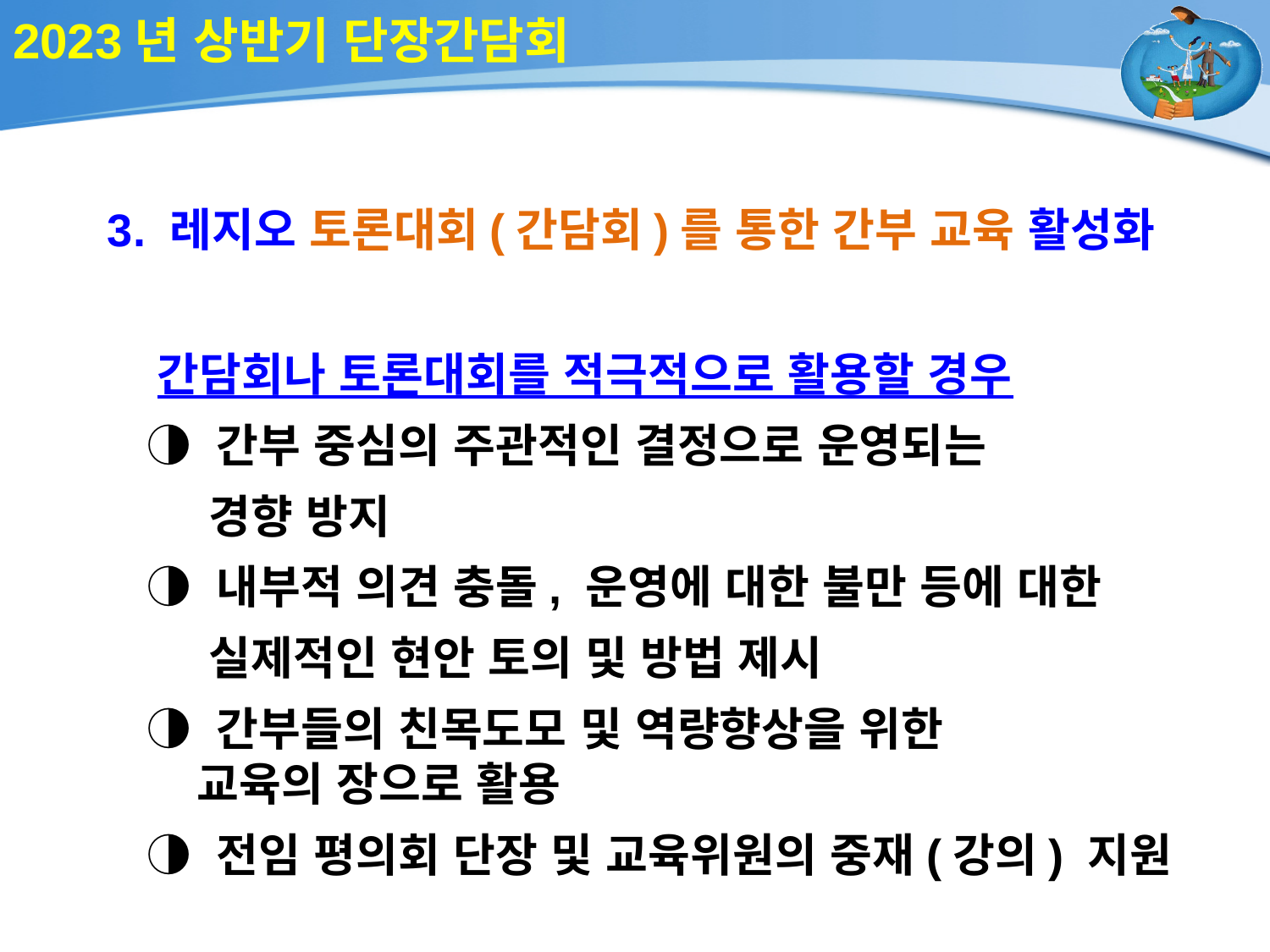

2023년 상반기 단장간담회
3. 레지오 토론대회(간담회)를 통한 간부 교육 활성화

   간담회나 토론대회를 적극적으로 활용할 경우
   ◑ 간부 중심의 주관적인 결정으로 운영되는
       경향 방지
   ◑ 내부적 의견 충돌, 운영에 대한 불만 등에 대한
       실제적인 현안 토의 및 방법 제시
   ◑ 간부들의 친목도모 및 역량향상을 위한
    교육의 장으로 활용
   ◑ 전임 평의회 단장 및 교육위원의 중재(강의) 지원